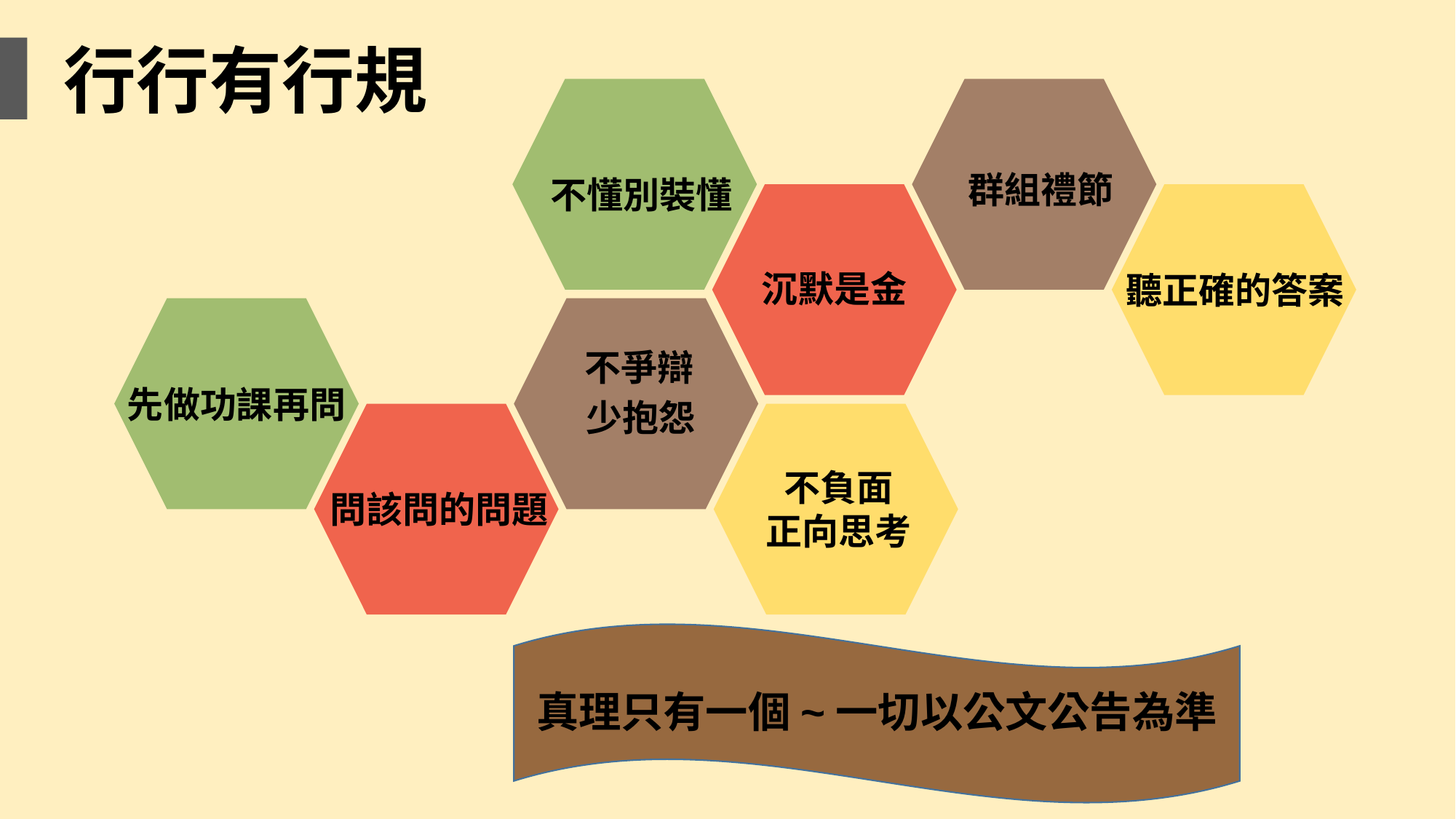

行行有行規

群組禮節
不懂別裝懂
沉默是金
聽正確的答案

不爭辯
先做功課再問
少抱怨
不負面
正向思考
問該問的問題

真理只有一個~一切以公文公告為準